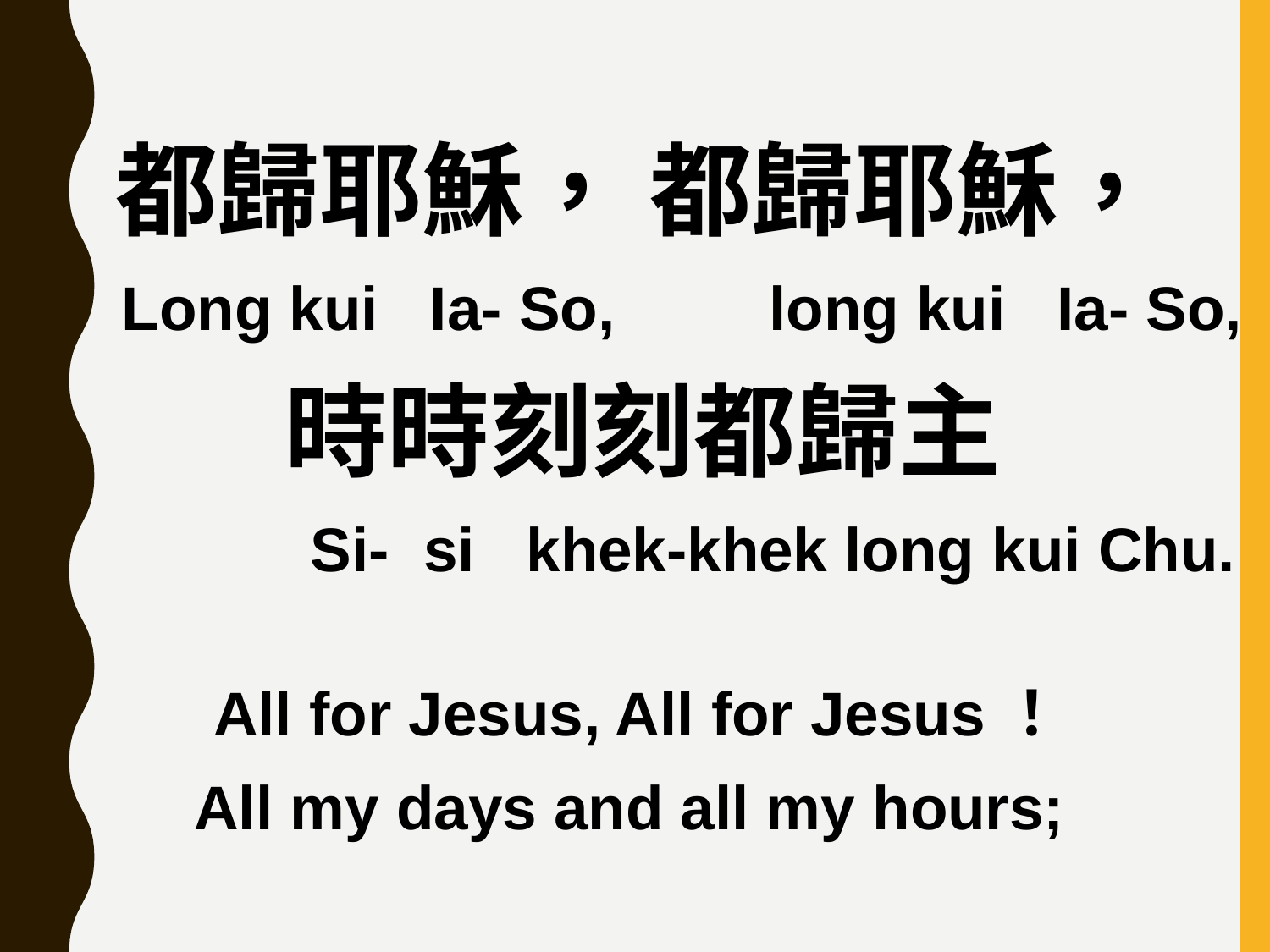

都歸耶穌， 都歸耶穌，
      Long kui   Ia- So,         long kui   Ia- So,
                  時時刻刻都歸主
                 Si-  si   khek-khek long kui Chu.

All for Jesus, All for Jesus！
All my days and all my hours;